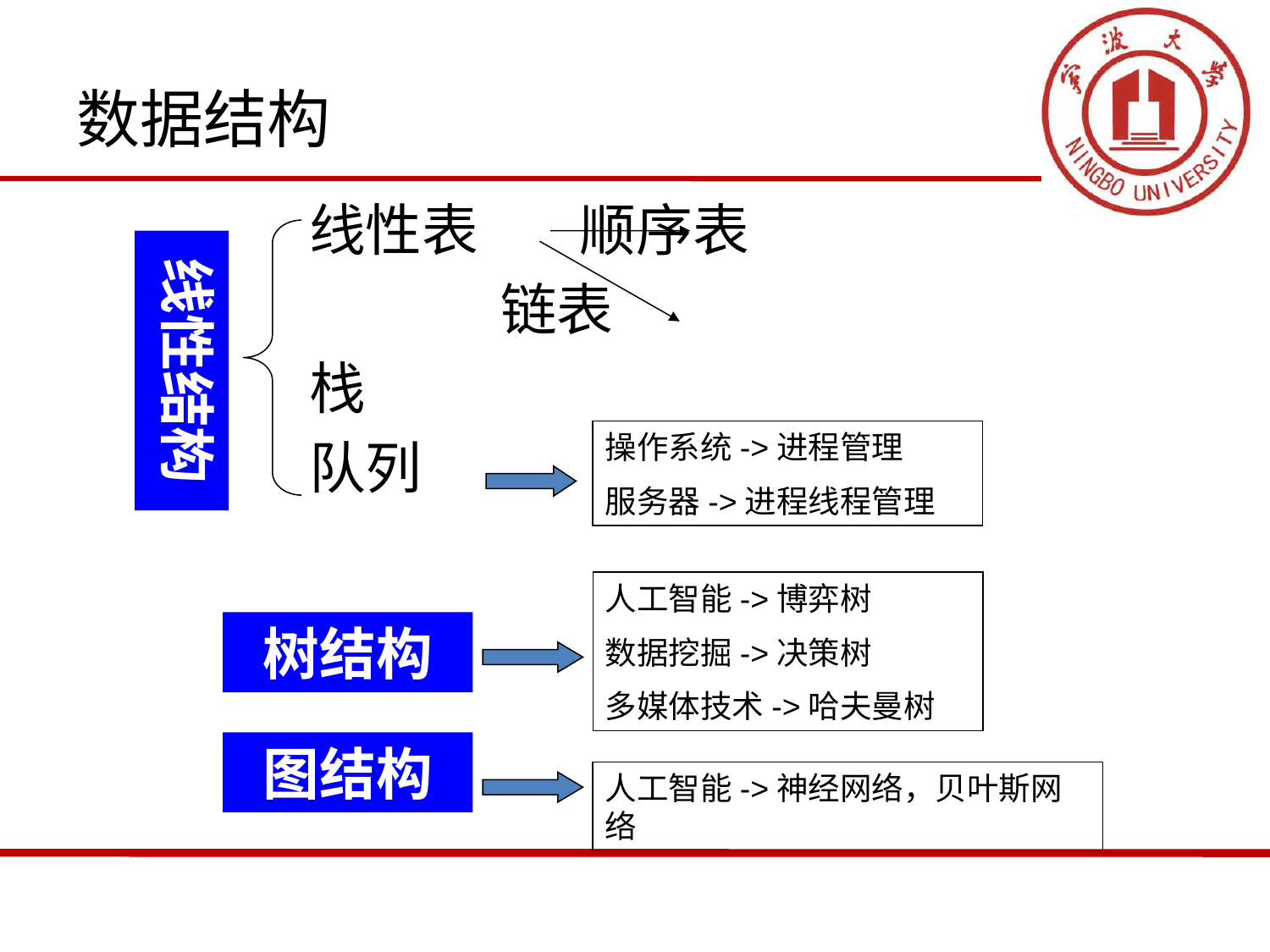

# 数据结构
线性表        顺序表
              链表
栈
队列

线性结构

操作系统->进程管理
服务器->进程线程管理

人工智能->博弈树
数据挖掘->决策树
多媒体技术->哈夫曼树
树结构

图结构
人工智能->神经网络，贝叶斯网络